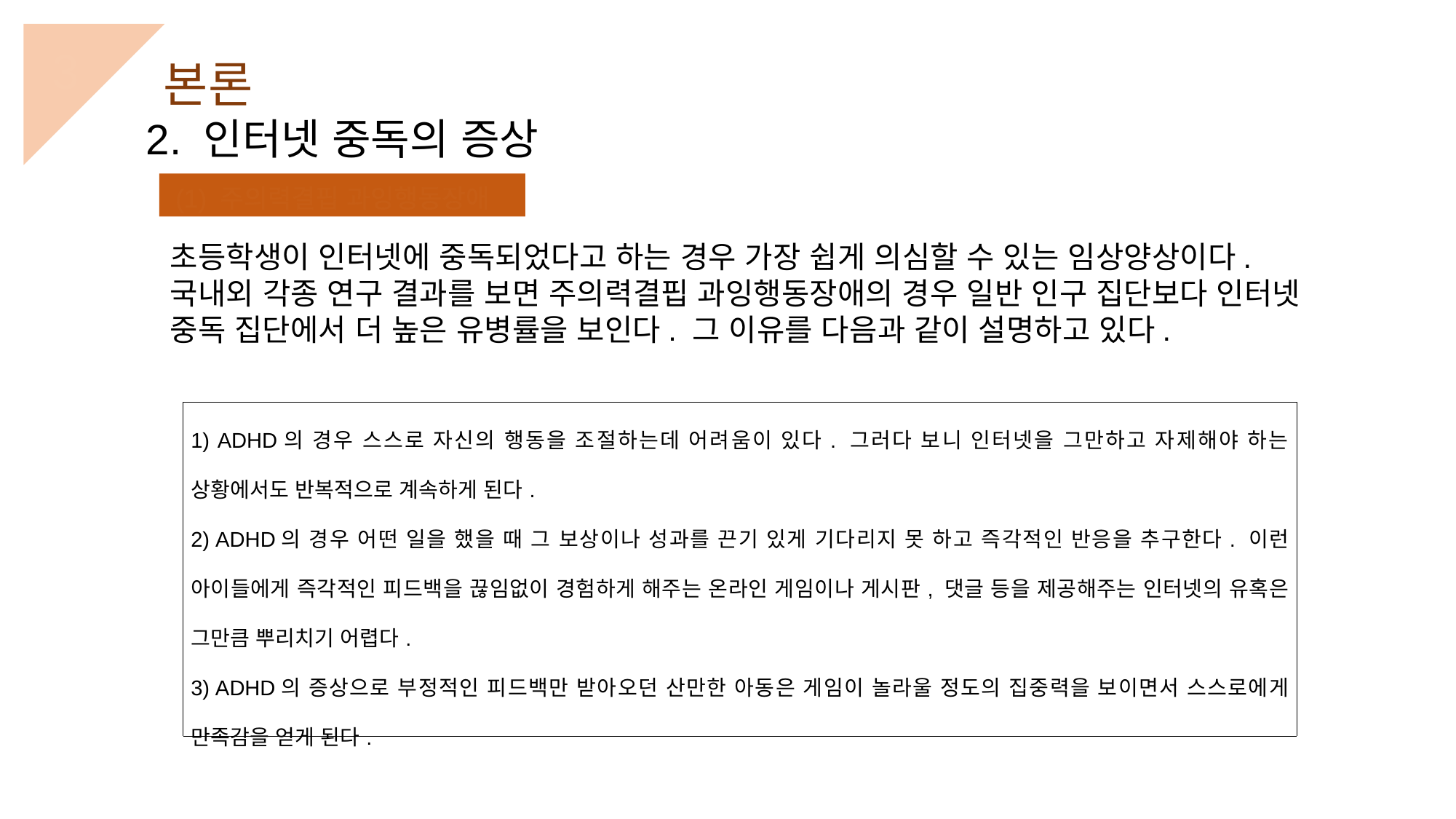

3
본론
2. 인터넷 중독의 증상

(1) 주의력결핍 과잉행동장애
초등학생이 인터넷에 중독되었다고 하는 경우 가장 쉽게 의심할 수 있는 임상양상이다. 국내외 각종 연구 결과를 보면 주의력결핍 과잉행동장애의 경우 일반 인구 집단보다 인터넷 중독 집단에서 더 높은 유병률을 보인다. 그 이유를 다음과 같이 설명하고 있다.

| 1) ADHD의 경우 스스로 자신의 행동을 조절하는데 어려움이 있다. 그러다 보니 인터넷을 그만하고 자제해야 하는 상황에서도 반복적으로 계속하게 된다. 2) ADHD의 경우 어떤 일을 했을 때 그 보상이나 성과를 끈기 있게 기다리지 못 하고 즉각적인 반응을 추구한다. 이런 아이들에게 즉각적인 피드백을 끊임없이 경험하게 해주는 온라인 게임이나 게시판, 댓글 등을 제공해주는 인터넷의 유혹은 그만큼 뿌리치기 어렵다. 3) ADHD의 증상으로 부정적인 피드백만 받아오던 산만한 아동은 게임이 놀라울 정도의 집중력을 보이면서 스스로에게 만족감을 얻게 된다. |
| --- |
충동조절장애